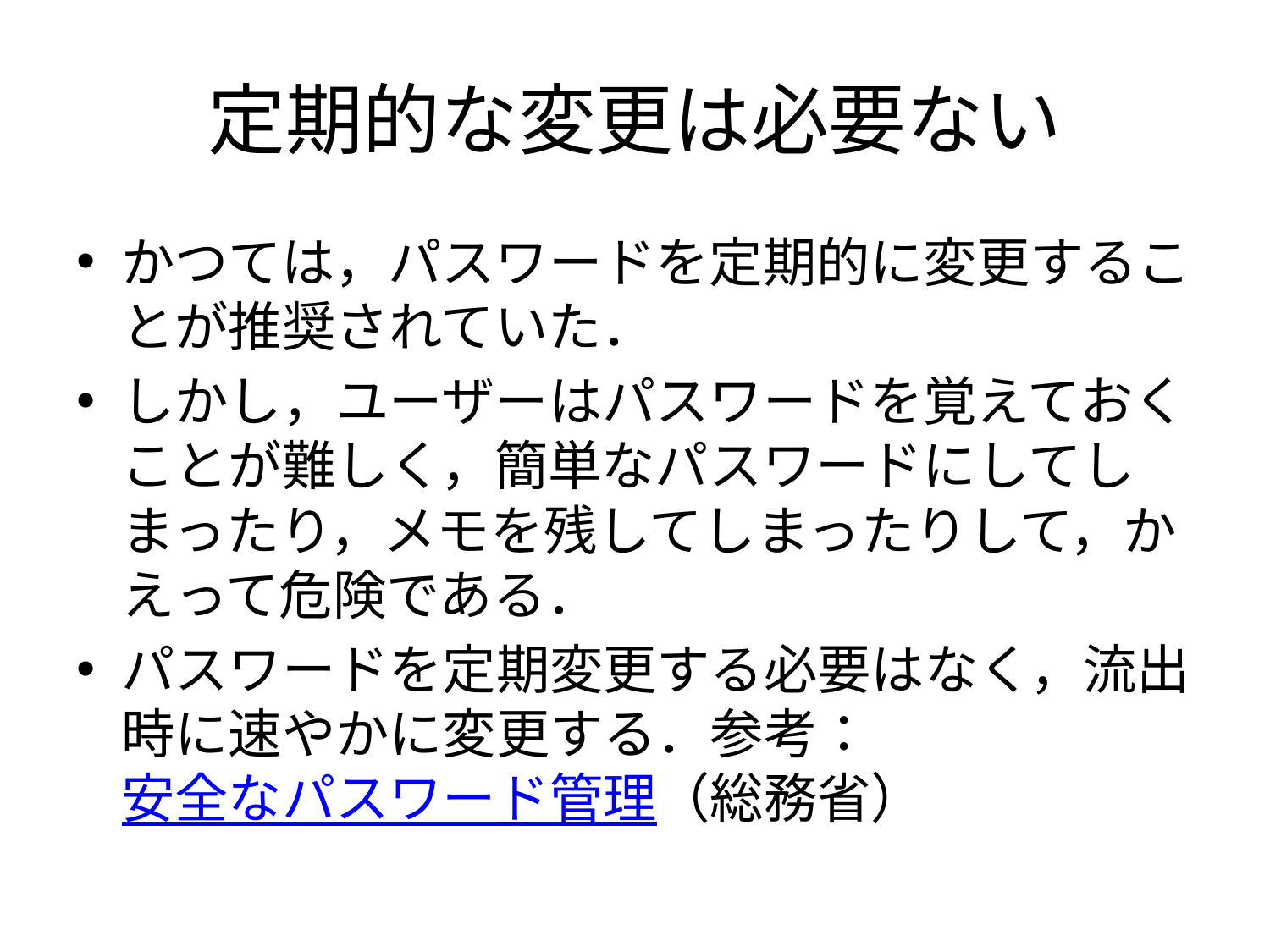

# 定期的な変更は必要ない
かつては，パスワードを定期的に変更することが推奨されていた．
しかし，ユーザーはパスワードを覚えておくことが難しく，簡単なパスワードにしてしまったり，メモを残してしまったりして，かえって危険である．
パスワードを定期変更する必要はなく，流出時に速やかに変更する．参考：安全なパスワード管理（総務省）